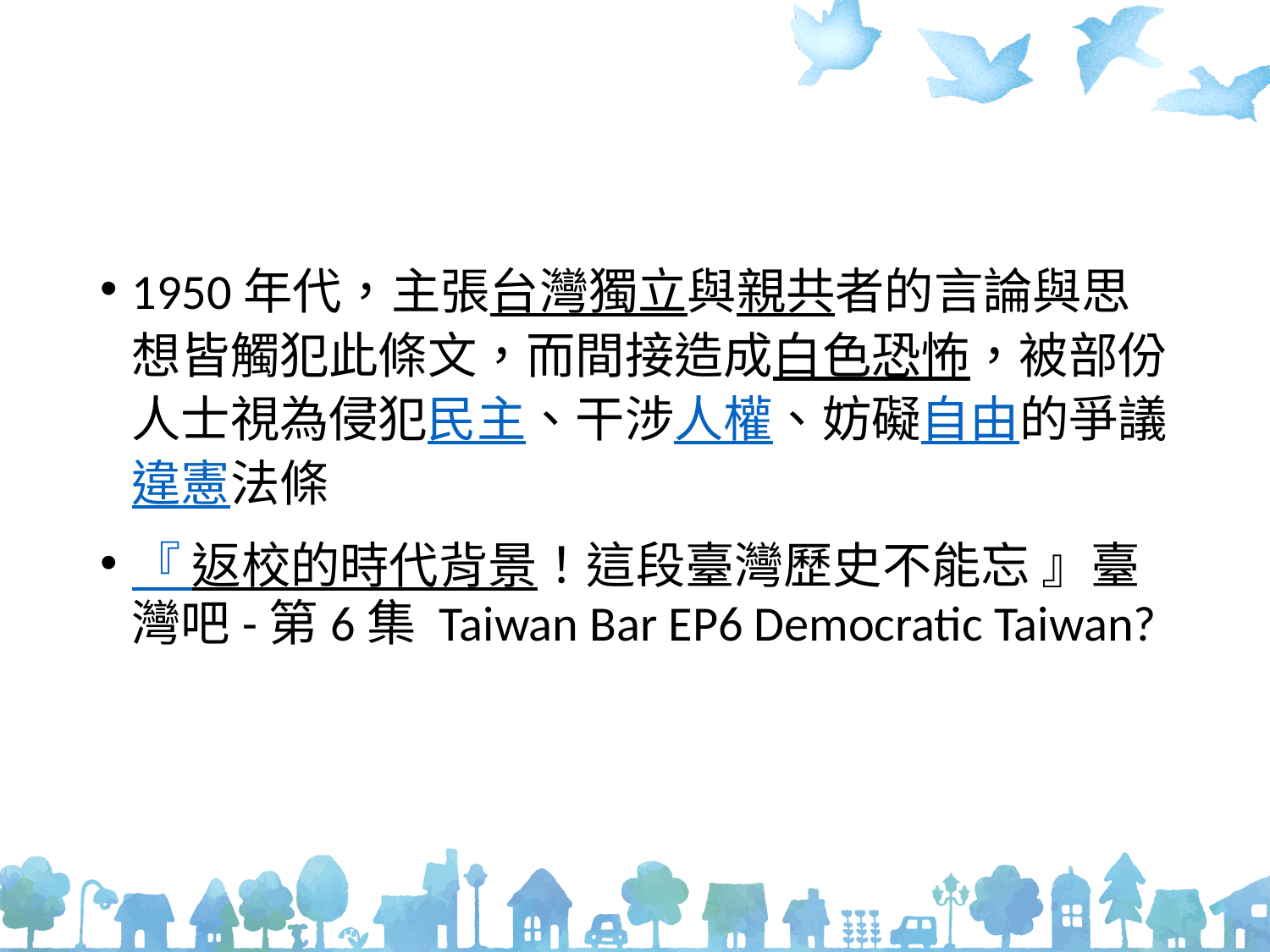

#
1950年代，主張台灣獨立與親共者的言論與思想皆觸犯此條文，而間接造成白色恐怖，被部份人士視為侵犯民主、干涉人權、妨礙自由的爭議違憲法條
『 返校的時代背景！這段臺灣歷史不能忘 』臺灣吧-第6集 Taiwan Bar EP6 Democratic Taiwan?